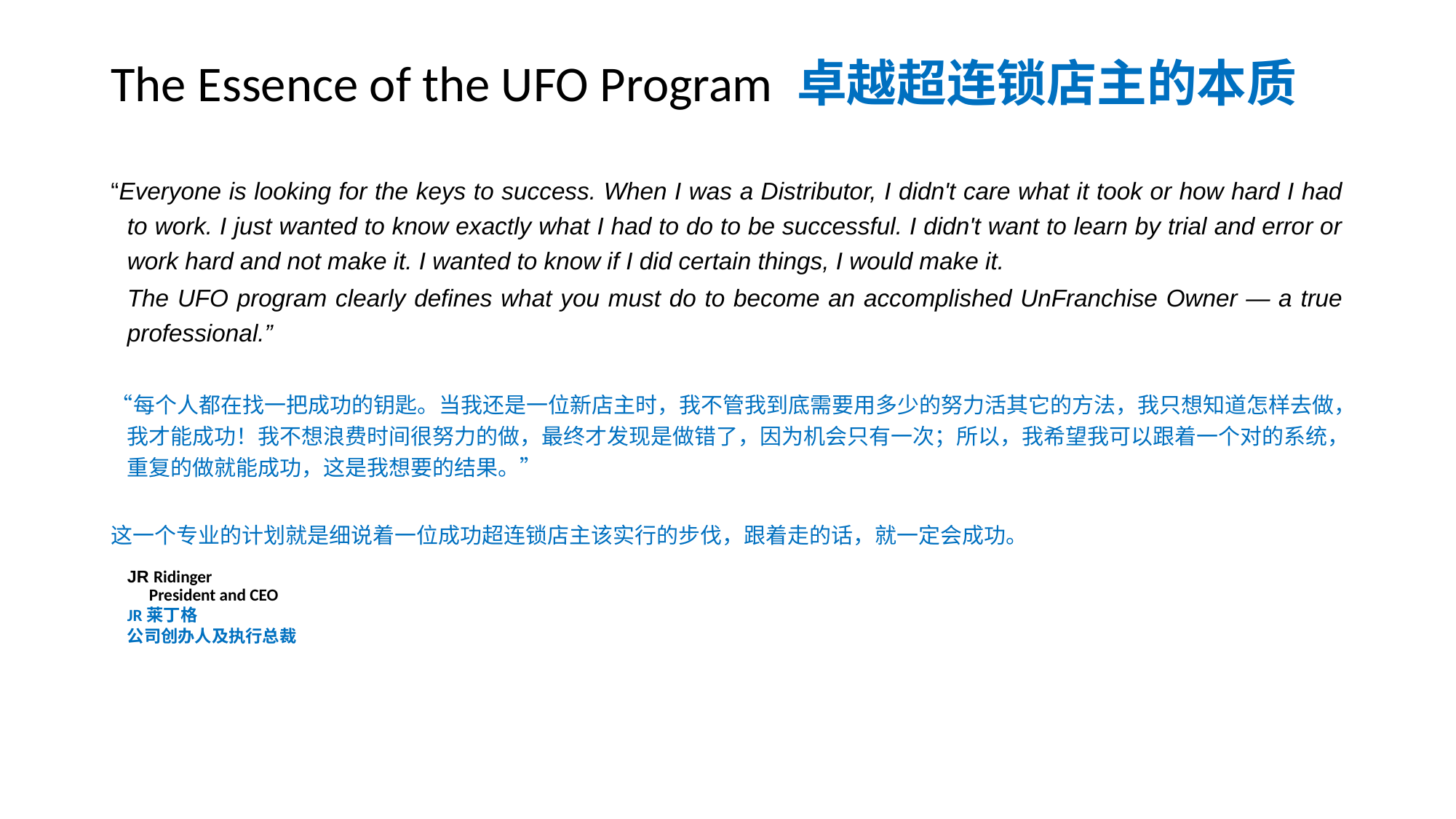

# The Essence of the UFO Program 卓越超连锁店主的本质
“Everyone is looking for the keys to success. When I was a Distributor, I didn't care what it took or how hard I had to work. I just wanted to know exactly what I had to do to be successful. I didn't want to learn by trial and error or work hard and not make it. I wanted to know if I did certain things, I would make it.
	The UFO program clearly defines what you must do to become an accomplished UnFranchise Owner — a true professional.”

“每个人都在找一把成功的钥匙。当我还是一位新店主时，我不管我到底需要用多少的努力活其它的方法，我只想知道怎样去做，我才能成功！我不想浪费时间很努力的做，最终才发现是做错了，因为机会只有一次；所以，我希望我可以跟着一个对的系统，重复的做就能成功，这是我想要的结果。”

这一个专业的计划就是细说着一位成功超连锁店主该实行的步伐，跟着走的话，就一定会成功。

													JR Ridinger
				   								President and CEO
													JR 莱丁格
													公司创办人及执行总裁